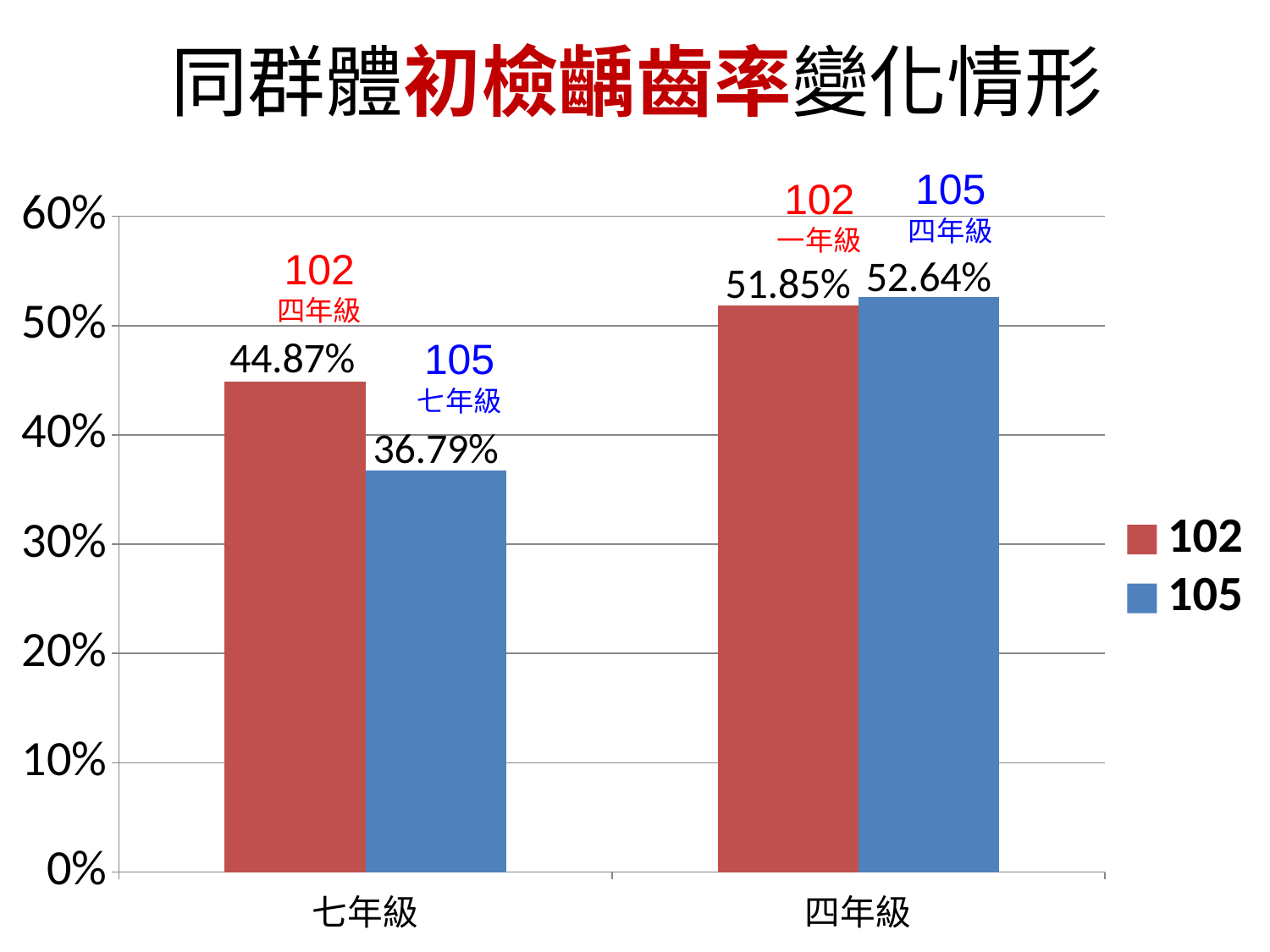

# 同群體初檢齲齒率變化情形
105
四年級
102
一年級

### Chart

| Category |  |  |
|---|---|---|
| 七年級 | 0.4486571879936809 | 0.3678516228748068 |
| 四年級 | 0.5185185185185185 | 0.5264 |
102
四年級
105
七年級